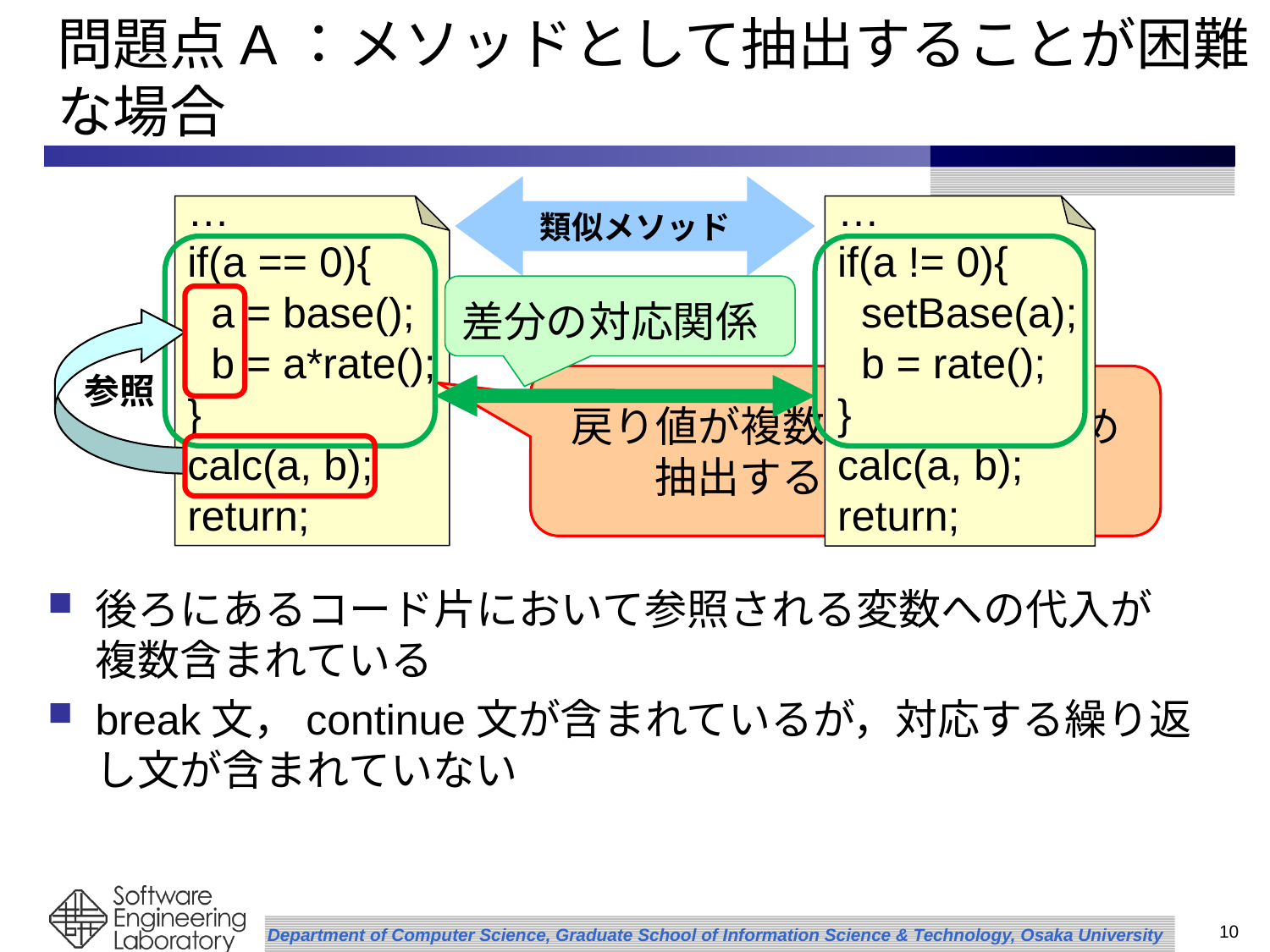

# 問題点A：メソッドとして抽出することが困難な場合
類似メソッド
…
if(a != 0){
  setBase(a);
  b = rate();
}
calc(a, b);
return;

差分の対応関係
…
if(a == 0){
  a = base();
  b = a*rate();
}
calc(a, b);
return;

参照
戻り値が複数必要となるため
抽出することが困難
後ろにあるコード片において参照される変数への代入が
複数含まれている
break文，continue文が含まれているが，対応する繰り返し文が含まれていない
10